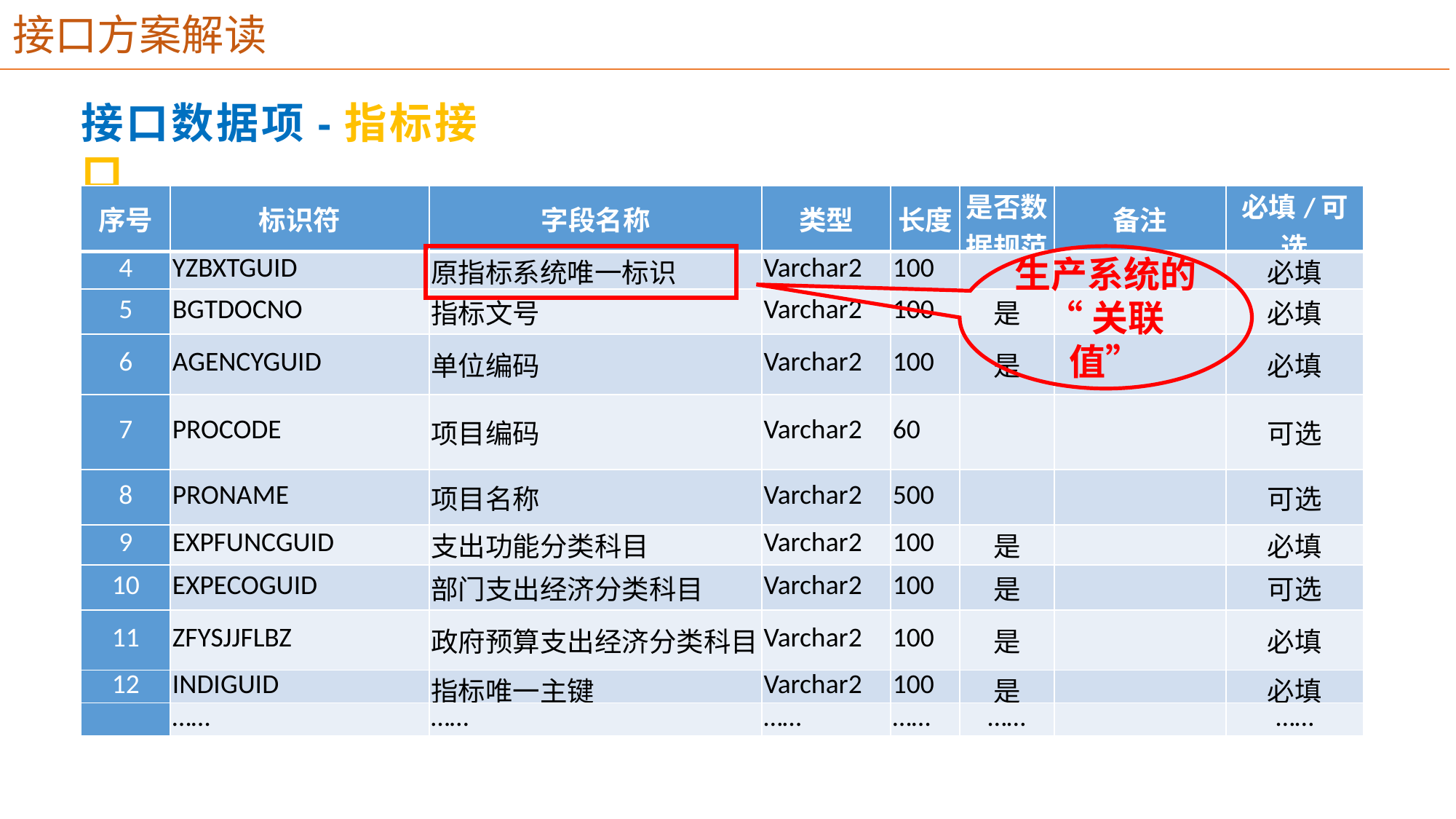

# 接口方案解读
接口数据项-指标接口
| 序号 | 标识符 | 字段名称 | 类型 | 长度 | 是否数据规范 | 备注 | 必填/可选 |
| --- | --- | --- | --- | --- | --- | --- | --- |
| 4 | YZBXTGUID | 原指标系统唯一标识 | Varchar2 | 100 |  |  | 必填 |
| 5 | BGTDOCNO | 指标文号 | Varchar2 | 100 | 是 |  | 必填 |
| 6 | AGENCYGUID | 单位编码 | Varchar2 | 100 | 是 |  | 必填 |
| 7 | PROCODE | 项目编码 | Varchar2 | 60 |  |  | 可选 |
| 8 | PRONAME | 项目名称 | Varchar2 | 500 |  |  | 可选 |
| 9 | EXPFUNCGUID | 支出功能分类科目 | Varchar2 | 100 | 是 |  | 必填 |
| 10 | EXPECOGUID | 部门支出经济分类科目 | Varchar2 | 100 | 是 |  | 可选 |
| 11 | ZFYSJJFLBZ | 政府预算支出经济分类科目 | Varchar2 | 100 | 是 |  | 必填 |
| 12 | INDIGUID | 指标唯一主键 | Varchar2 | 100 | 是 |  | 必填 |
|  | …… | …… | …… | …… | …… |  | …… |

生产系统的
“关联值”